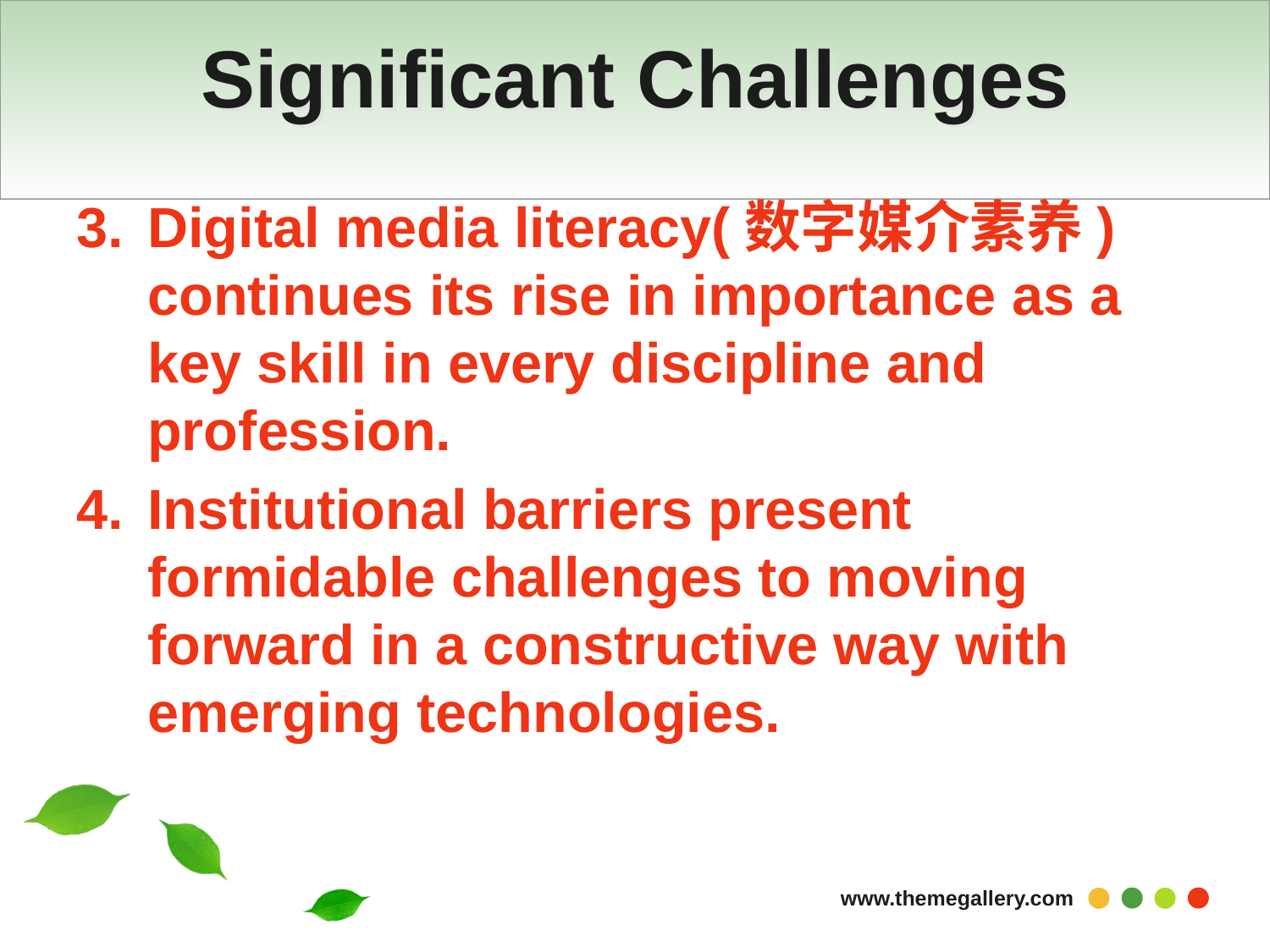

# Significant Challenges
Digital media literacy(数字媒介素养) continues its rise in importance as a key skill in every discipline and profession.
Institutional barriers present formidable challenges to moving forward in a constructive way with emerging technologies.